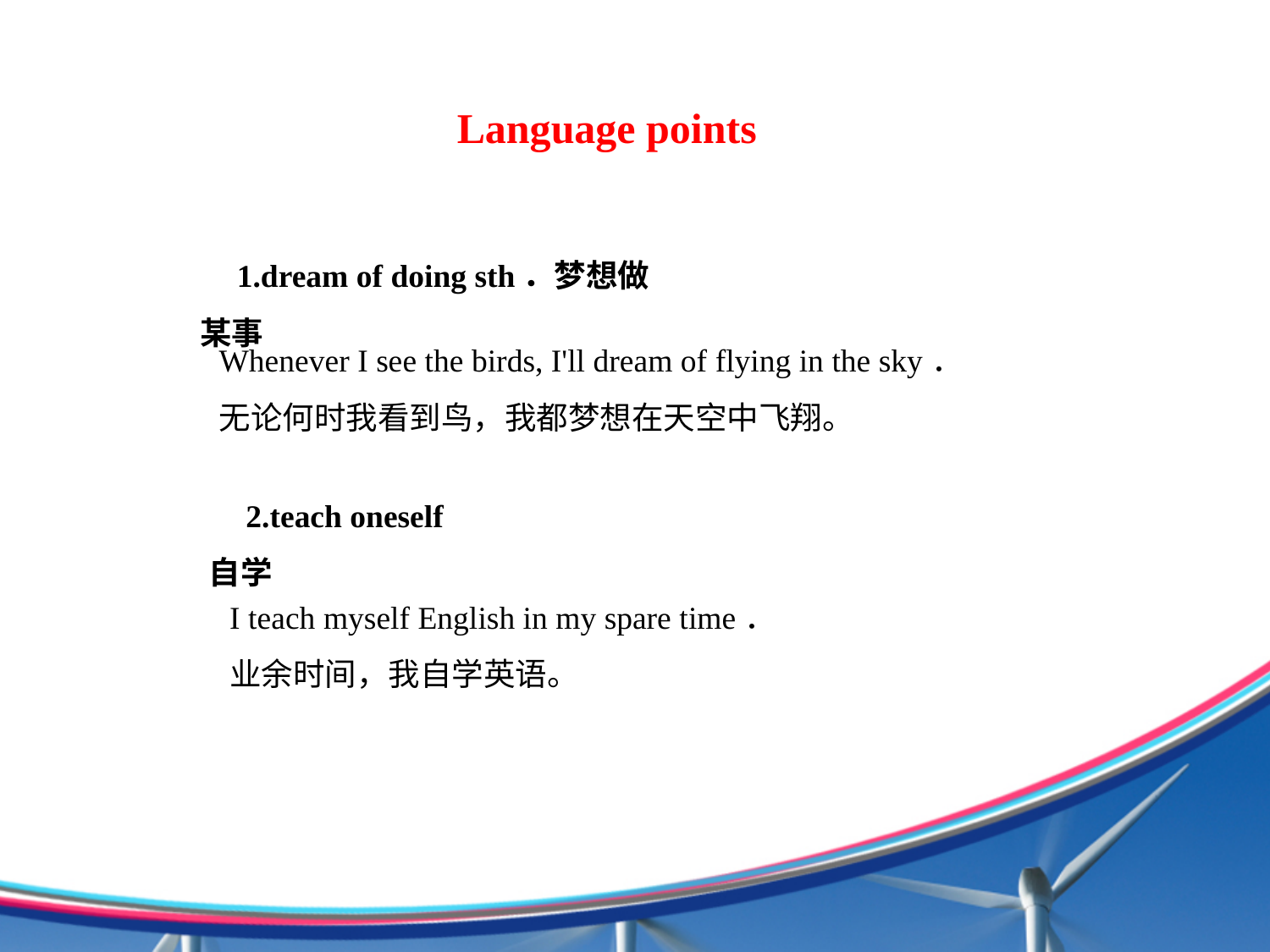

Language points
1.dream of doing sth．梦想做某事
Whenever I see the birds, I'll dream of flying in the sky．
无论何时我看到鸟，我都梦想在天空中飞翔。
2.teach oneself自学
I teach myself English in my spare time．
业余时间，我自学英语。